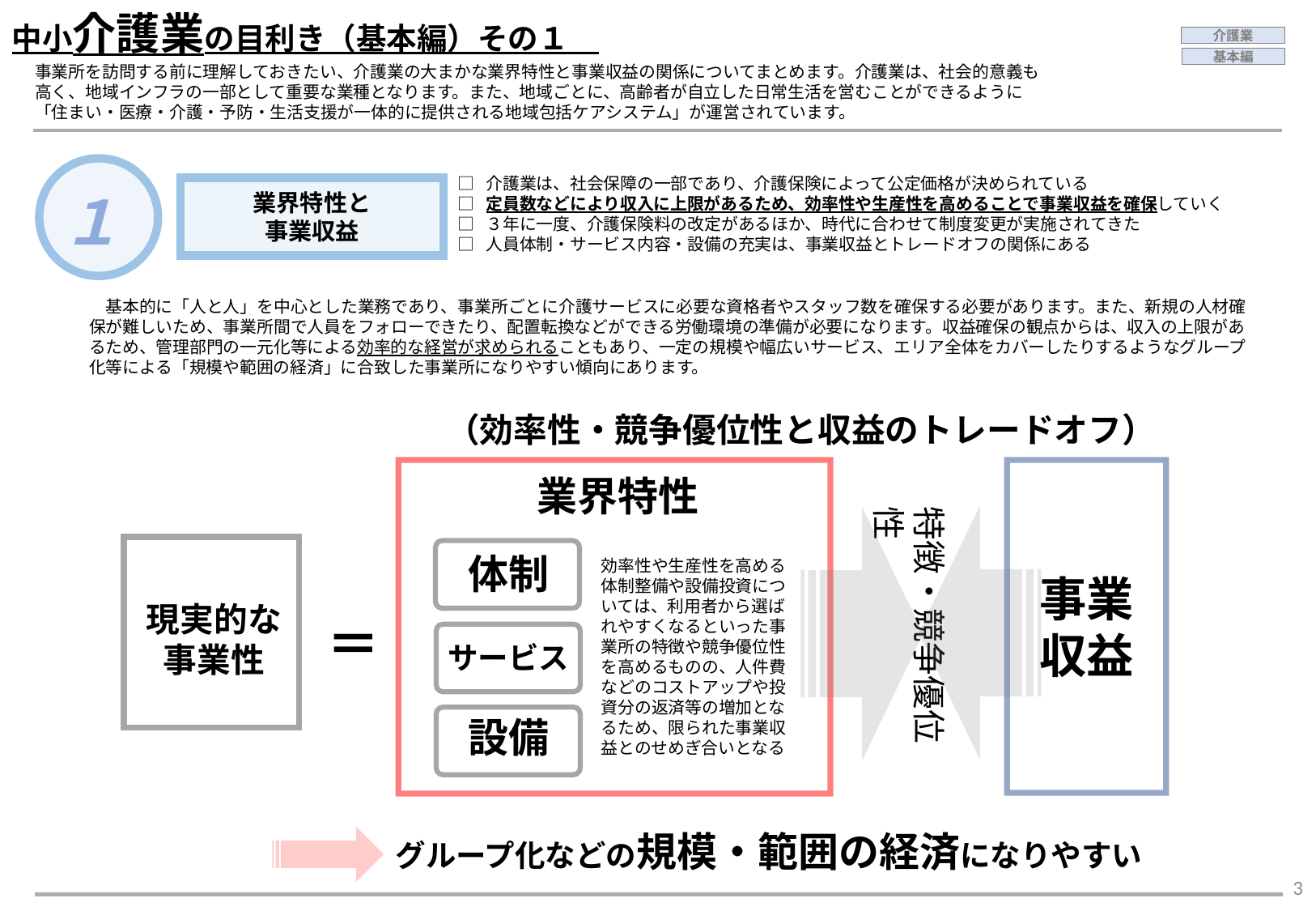

中小介護業の目利き（基本編）その１
介護業
基本編
事業所を訪問する前に理解しておきたい、介護業の大まかな業界特性と事業収益の関係についてまとめます。介護業は、社会的意義も高く、地域インフラの一部として重要な業種となります。また、地域ごとに、高齢者が自立した日常生活を営むことができるように「住まい・医療・介護・予防・生活支援が一体的に提供される地域包括ケアシステム」が運営されています。

１
□  介護業は、社会保障の一部であり、介護保険によって公定価格が決められている
□  定員数などにより収入に上限があるため、効率性や生産性を高めることで事業収益を確保していく
□  ３年に一度、介護保険料の改定があるほか、時代に合わせて制度変更が実施されてきた
□  人員体制・サービス内容・設備の充実は、事業収益とトレードオフの関係にある
業界特性と
事業収益
　基本的に「人と人」を中心とした業務であり、事業所ごとに介護サービスに必要な資格者やスタッフ数を確保する必要があります。また、新規の人材確保が難しいため、事業所間で人員をフォローできたり、配置転換などができる労働環境の準備が必要になります。収益確保の観点からは、収入の上限があるため、管理部門の一元化等による効率的な経営が求められることもあり、一定の規模や幅広いサービス、エリア全体をカバーしたりするようなグループ化等による「規模や範囲の経済」に合致した事業所になりやすい傾向にあります。
（効率性・競争優位性と収益のトレードオフ）

事業収益

業界特性
特徴・競争優位性

現実的な事業性

体制
効率性や生産性を高める体制整備や設備投資については、利用者から選ばれやすくなるといった事業所の特徴や競争優位性を高めるものの、人件費などのコストアップや投資分の返済等の増加となるため、限られた事業収益とのせめぎ合いとなる
＝

サービス
設備

グループ化などの規模・範囲の経済になりやすい

3